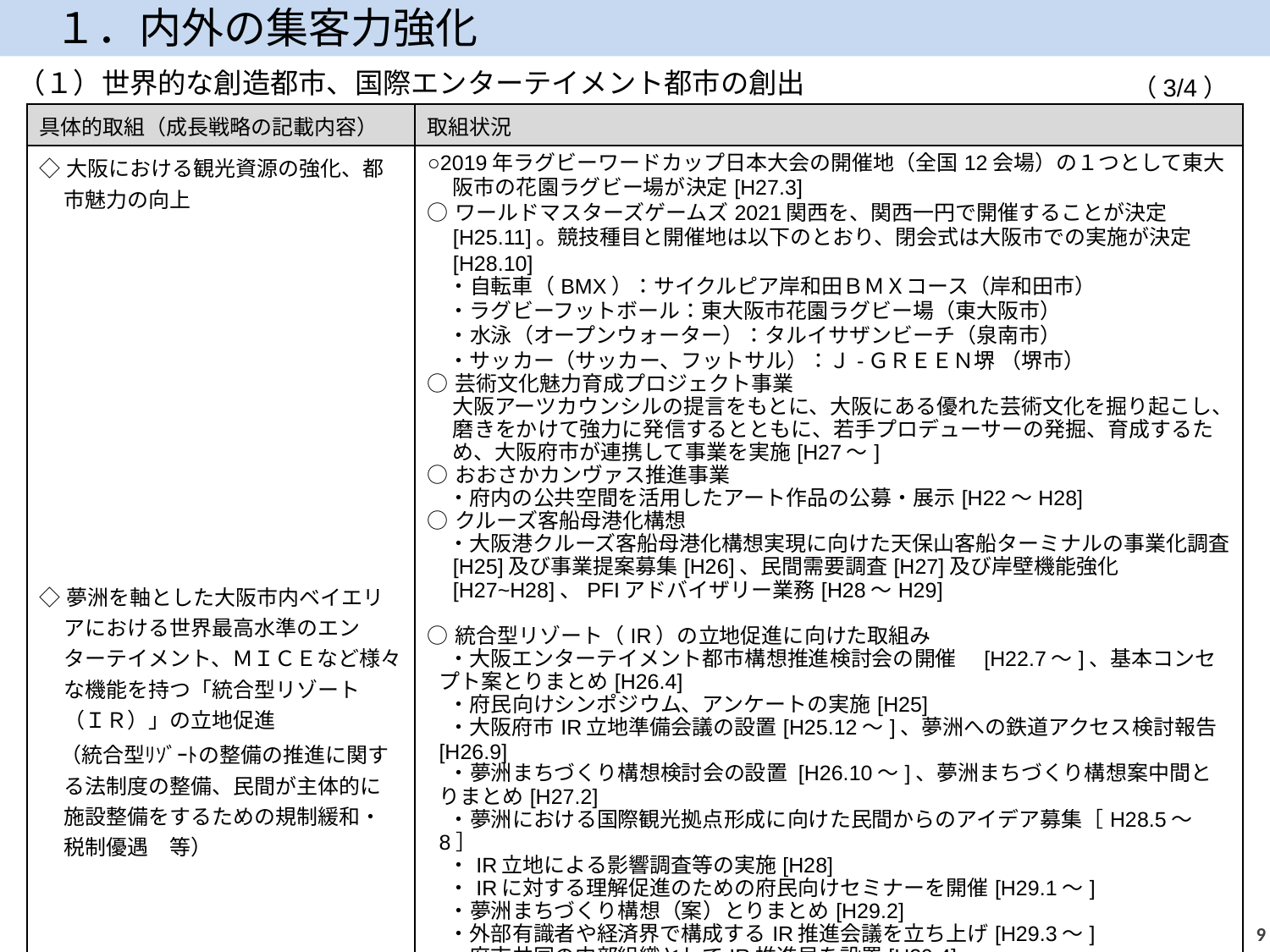

１．内外の集客力強化
（１）世界的な創造都市、国際エンターテイメント都市の創出
（3/4）
| 具体的取組（成長戦略の記載内容） | 取組状況 |
| --- | --- |
| ◇大阪における観光資源の強化、都市魅力の向上 ◇夢洲を軸とした大阪市内ベイエリアにおける世界最高水準のエンターテイメント、ＭＩＣＥなど様々な機能を持つ「統合型リゾート（ＩＲ）」の立地促進 　（統合型ﾘｿﾞｰﾄの整備の推進に関する法制度の整備、民間が主体的に施設整備をするための規制緩和・税制優遇　等） | ○2019年ラグビーワードカップ日本大会の開催地（全国12会場）の１つとして東大阪市の花園ラグビー場が決定[H27.3] ○ワールドマスターズゲームズ2021関西を、関西一円で開催することが決定[H25.11]。競技種目と開催地は以下のとおり、閉会式は大阪市での実施が決定[H28.10] 　・自転車（BMX）：サイクルピア岸和田ＢＭＸコース（岸和田市） 　・ラグビーフットボール：東大阪市花園ラグビー場（東大阪市） 　・水泳（オープンウォーター）：タルイサザンビーチ（泉南市） 　・サッカー（サッカー、フットサル）：Ｊ-ＧＲＥＥＮ堺 （堺市） ○芸術文化魅力育成プロジェクト事業 大阪アーツカウンシルの提言をもとに、大阪にある優れた芸術文化を掘り起こし、磨きをかけて強力に発信するとともに、若手プロデューサーの発掘、育成するため、大阪府市が連携して事業を実施[H27～] ○おおさかカンヴァス推進事業 　・府内の公共空間を活用したアート作品の公募・展示[H22～H28] ○クルーズ客船母港化構想 　・大阪港クルーズ客船母港化構想実現に向けた天保山客船ターミナルの事業化調査[H25]及び事業提案募集[H26]、民間需要調査[H27]及び岸壁機能強化[H27~H28]、PFIアドバイザリー業務[H28～H29] ○統合型リゾート（IR）の立地促進に向けた取組み 　・大阪エンターテイメント都市構想推進検討会の開催　[H22.7～]、基本コンセプト案とりまとめ[H26.4] 　・府民向けシンポジウム、アンケートの実施[H25] 　・大阪府市IR立地準備会議の設置[H25.12～]、夢洲への鉄道アクセス検討報告[H26.9] 　・夢洲まちづくり構想検討会の設置 [H26.10～]、夢洲まちづくり構想案中間とりまとめ[H27.2] 　・夢洲における国際観光拠点形成に向けた民間からのアイデア募集［H28.5～8］ 　・IR立地による影響調査等の実施[H28] 　・IRに対する理解促進のための府民向けセミナーを開催[H29.1～] 　・夢洲まちづくり構想（案）とりまとめ[H29.2] 　・外部有識者や経済界で構成するIR推進会議を立ち上げ[H29.3～] 　・府市共同の内部組織としてIR推進局を設置[H29.4] 　・夢洲まちづくり構想策定［H29.8］ 　　　　　　　　　　　　　　　　　　　　　　　　　　　　　　　　　　　　　　　　　　　　　（次ページに続く） |
9